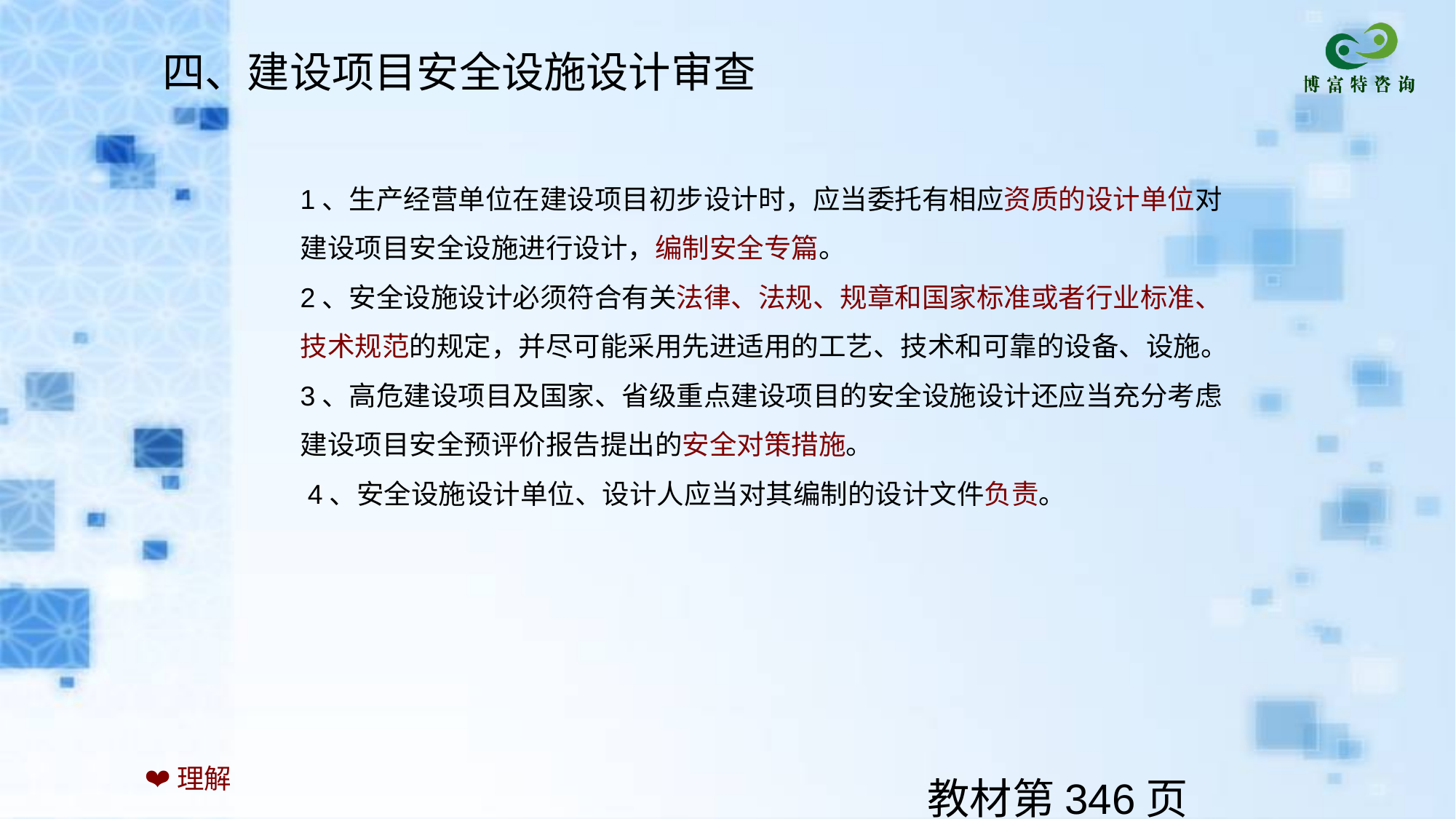

四、建设项目安全设施设计审查
1、生产经营单位在建设项目初步设计时，应当委托有相应资质的设计单位对建设项目安全设施进行设计，编制安全专篇。
2、安全设施设计必须符合有关法律、法规、规章和国家标准或者行业标准、技术规范的规定，并尽可能采用先进适用的工艺、技术和可靠的设备、设施。
3、高危建设项目及国家、省级重点建设项目的安全设施设计还应当充分考虑建设项目安全预评价报告提出的安全对策措施。
 4、安全设施设计单位、设计人应当对其编制的设计文件负责。
❤理解
教材第346页